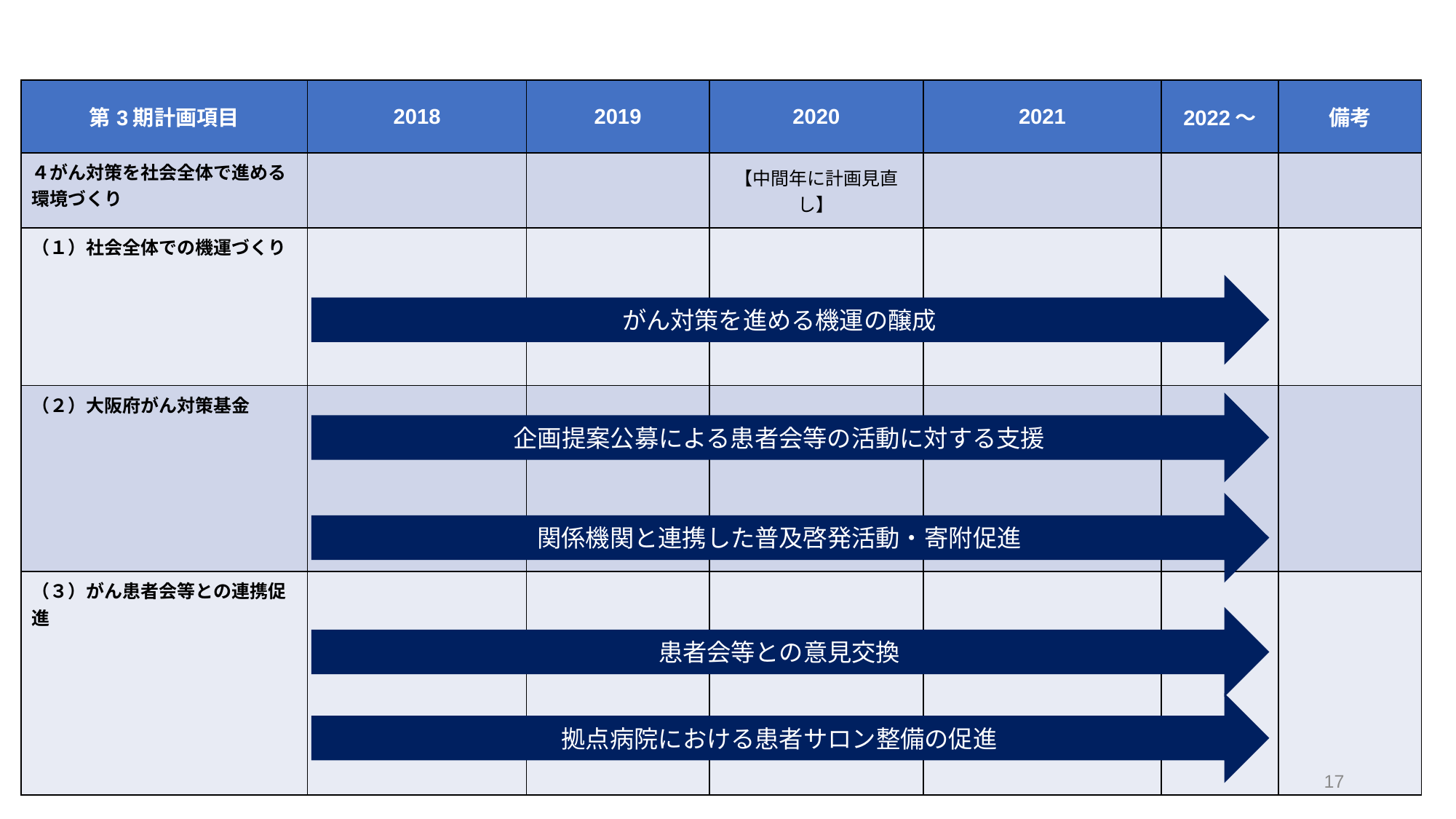

| 第3期計画項目 | 2018 | 2019 | 2020 | 2021 | 2022～ | 備考 |
| --- | --- | --- | --- | --- | --- | --- |
| ４がん対策を社会全体で進める環境づくり |  |  | 【中間年に計画見直し】 |  |  |  |
| （１）社会全体での機運づくり |  |  |  |  |  |  |
| （２）大阪府がん対策基金 |  |  |  |  |  |  |
| （３）がん患者会等との連携促進 |  |  |  |  |  |  |
がん対策を進める機運の醸成
企画提案公募による患者会等の活動に対する支援
関係機関と連携した普及啓発活動・寄附促進
患者会等との意見交換
拠点病院における患者サロン整備の促進
17